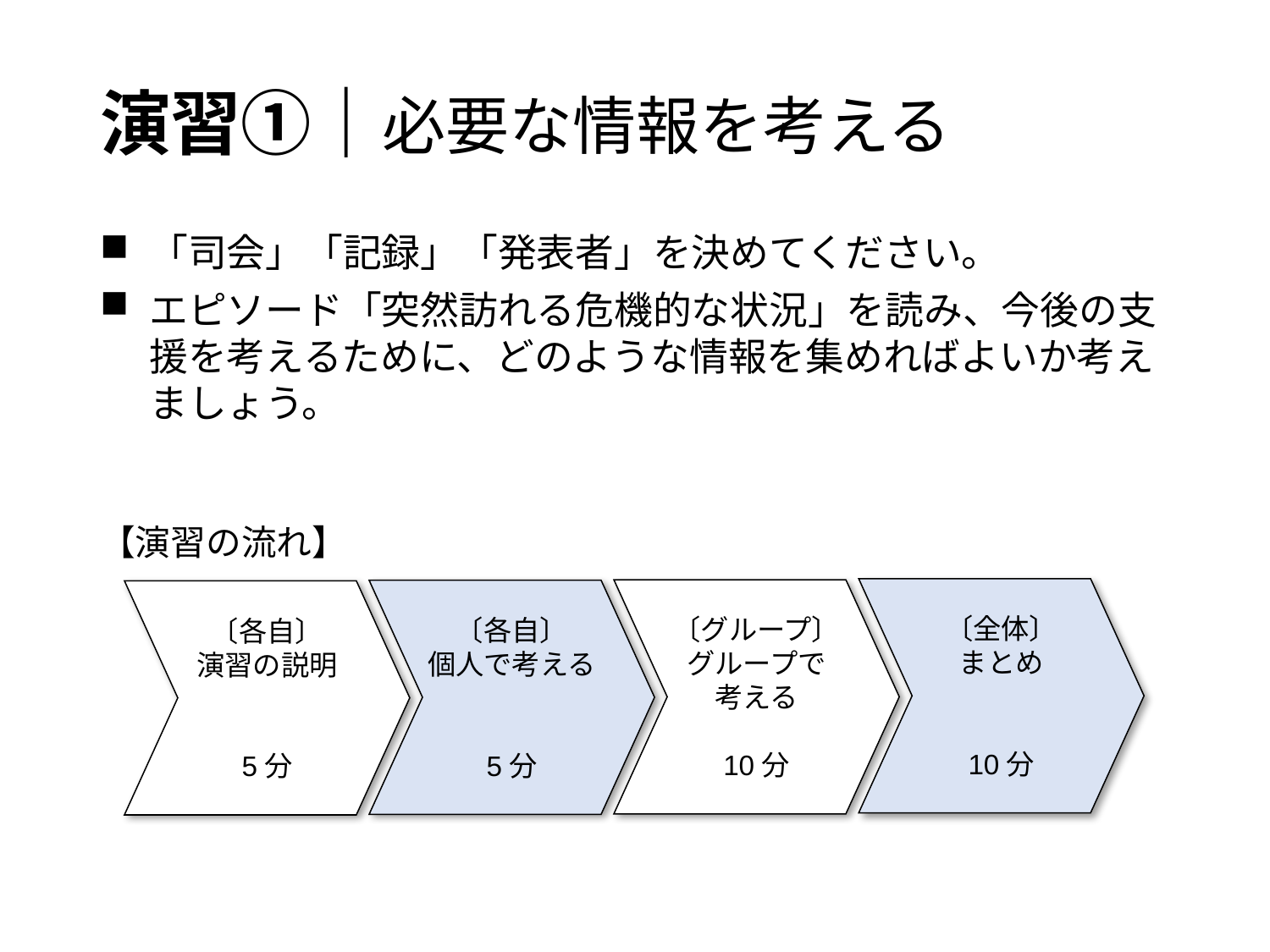

# 演習①｜必要な情報を考える
「司会」「記録」「発表者」を決めてください。
エピソード「突然訪れる危機的な状況」を読み、今後の支援を考えるために、どのような情報を集めればよいか考えましょう。

【演習の流れ】

〔全体〕
まとめ

10分
〔グループ〕
グループで
考える

10分
〔各自〕
個人で考える

5分
〔各自〕
演習の説明

5分